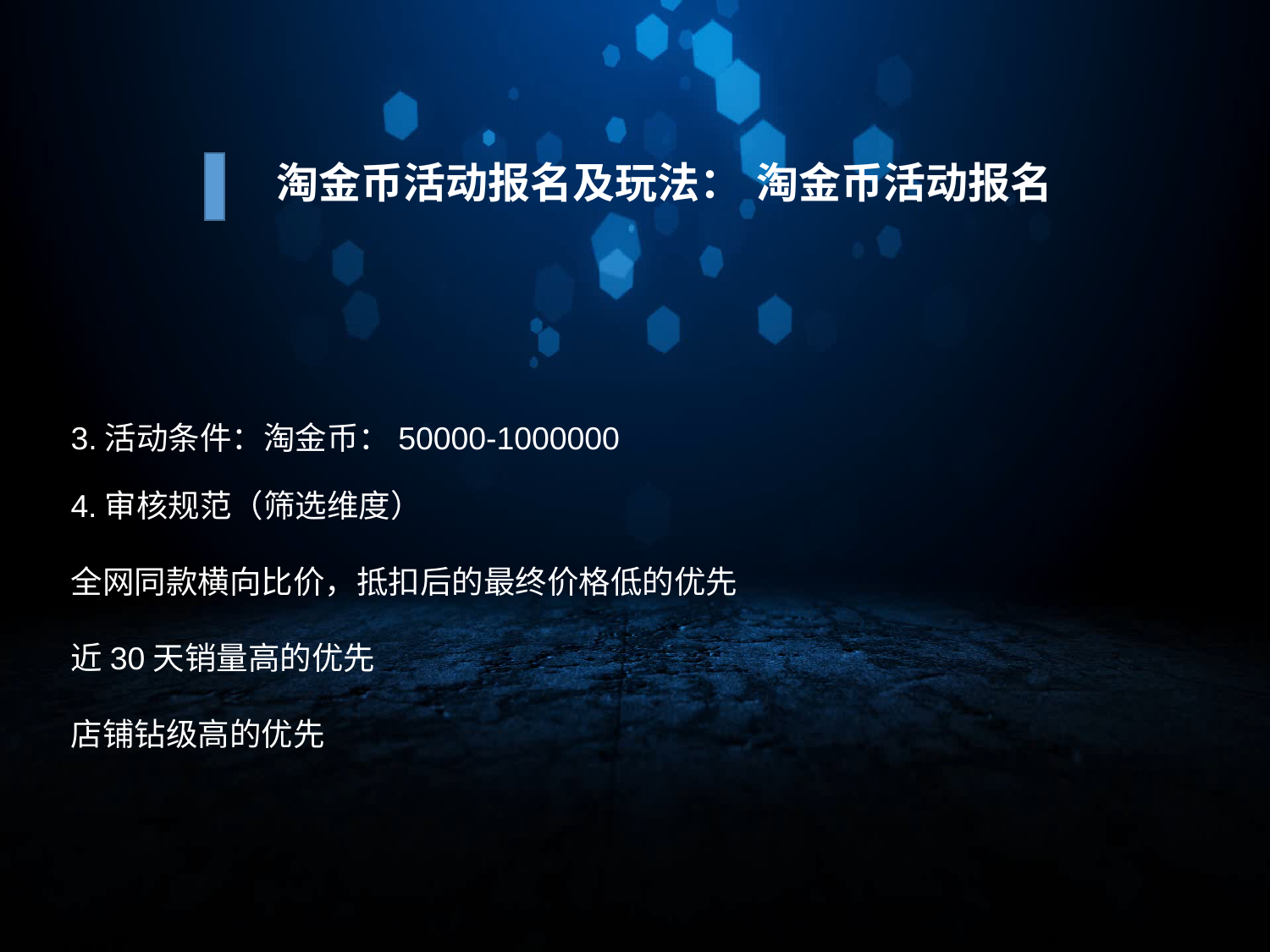

淘金币活动报名
淘金币活动报名及玩法：

3.活动条件：淘金币：50000-1000000
4.审核规范（筛选维度）

全网同款横向比价，抵扣后的最终价格低的优先

近30天销量高的优先

店铺钻级高的优先